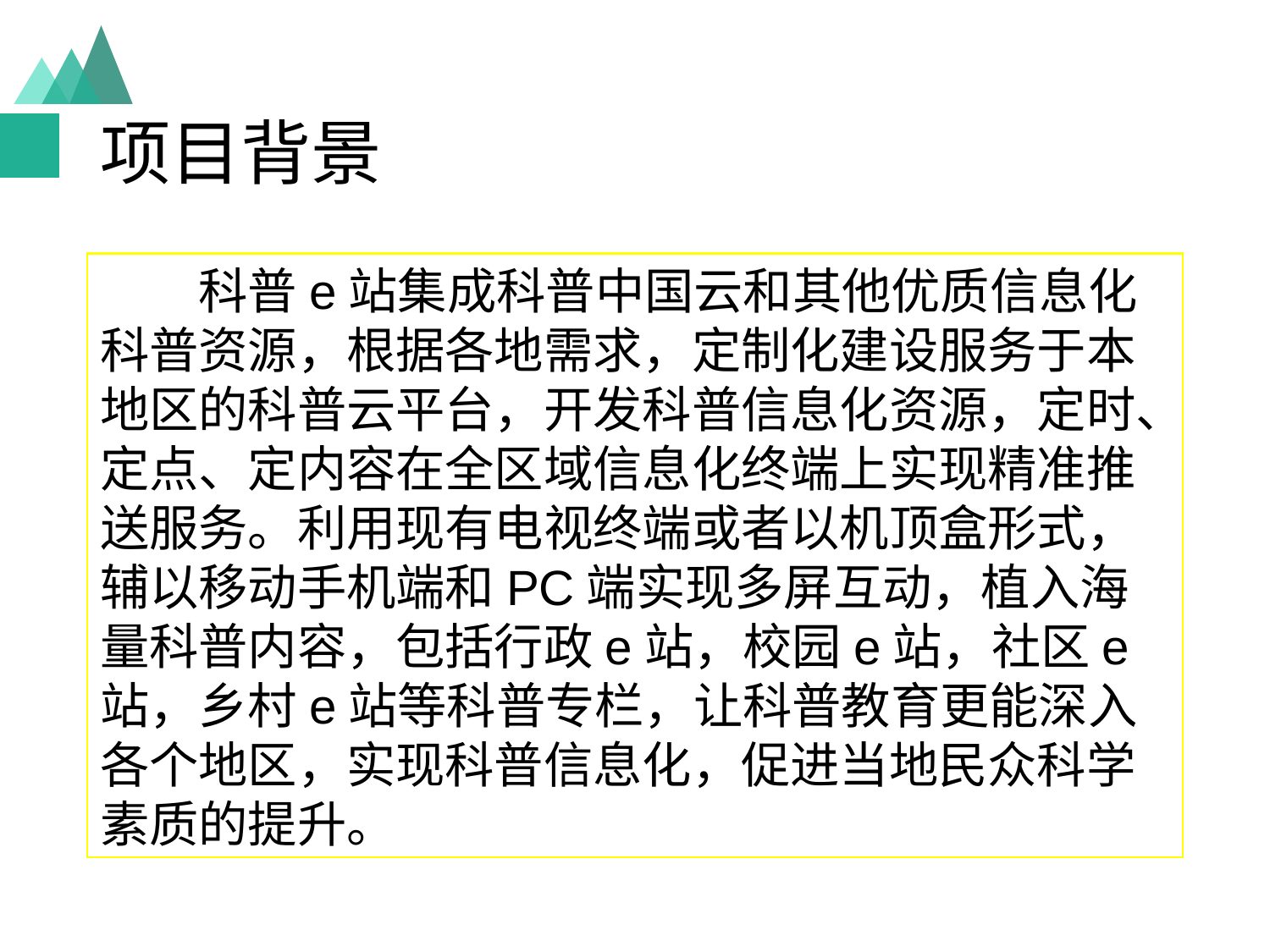

# 项目背景
科普e站集成科普中国云和其他优质信息化科普资源，根据各地需求，定制化建设服务于本地区的科普云平台，开发科普信息化资源，定时、定点、定内容在全区域信息化终端上实现精准推送服务。利用现有电视终端或者以机顶盒形式，辅以移动手机端和PC端实现多屏互动，植入海量科普内容，包括行政e站，校园e站，社区e站，乡村e站等科普专栏，让科普教育更能深入各个地区，实现科普信息化，促进当地民众科学素质的提升。